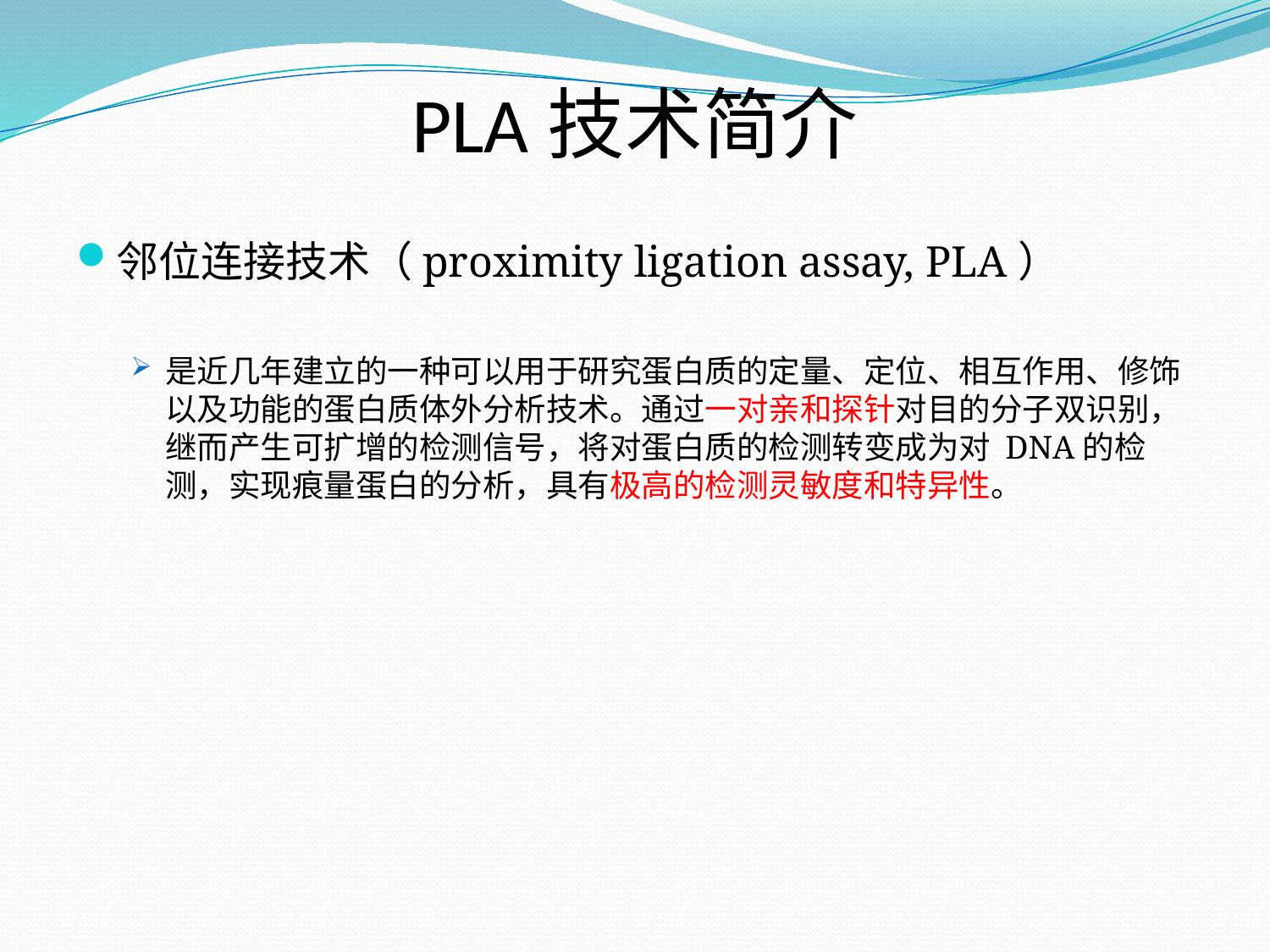

# PLA技术简介
邻位连接技术（proximity ligation assay, PLA）

是近几年建立的一种可以用于研究蛋白质的定量、定位、相互作用、修饰以及功能的蛋白质体外分析技术。通过一对亲和探针对目的分子双识别，继而产生可扩增的检测信号，将对蛋白质的检测转变成为对 DNA的检测，实现痕量蛋白的分析，具有极高的检测灵敏度和特异性。